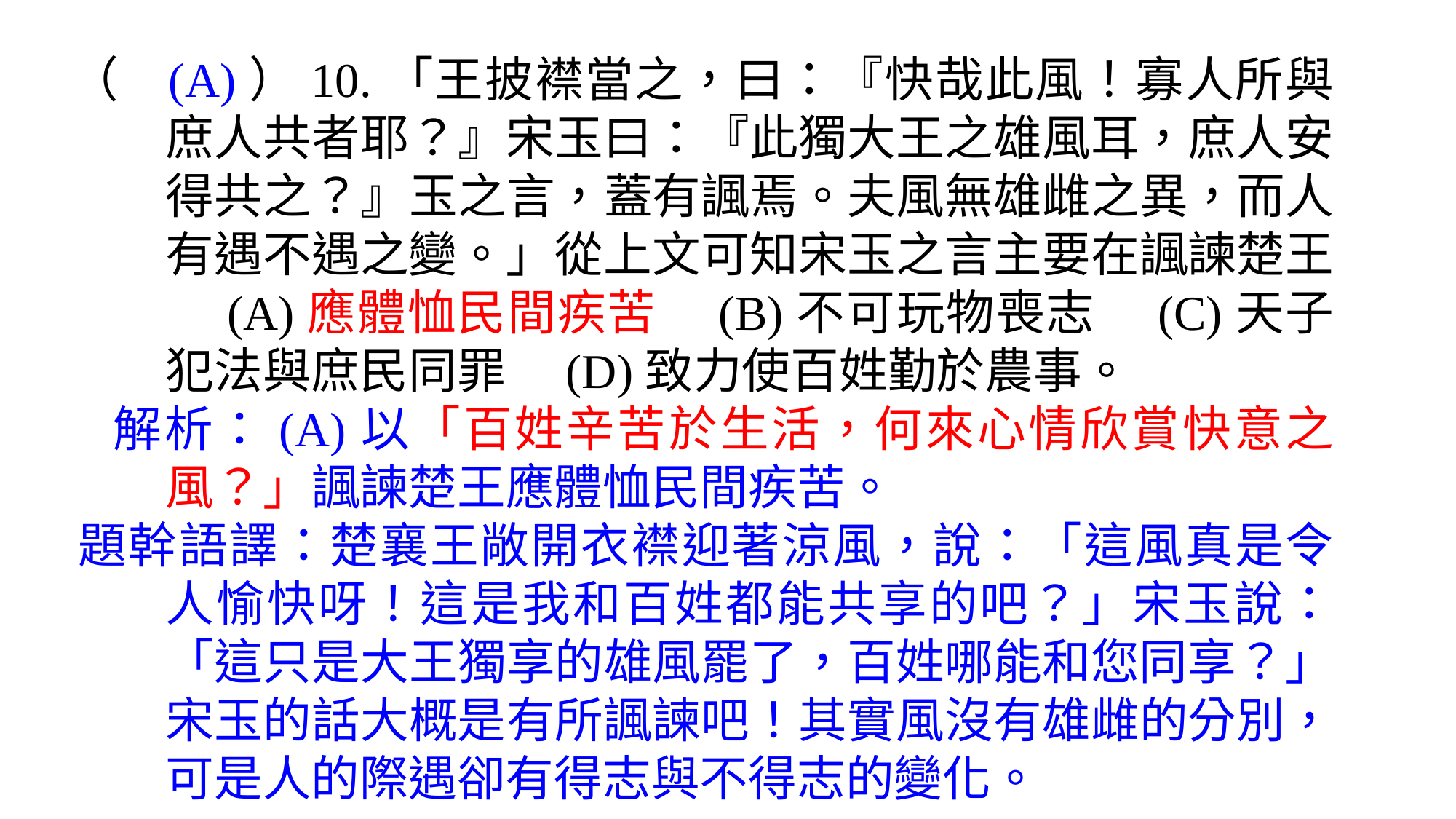

（	(A)）10.「王披襟當之，曰：『快哉此風！寡人所與庶人共者耶？』宋玉曰：『此獨大王之雄風耳，庶人安得共之？』玉之言，蓋有諷焉。夫風無雄雌之異，而人有遇不遇之變。」從上文可知宋玉之言主要在諷諫楚王　(A)應體恤民間疾苦　(B)不可玩物喪志　(C)天子犯法與庶民同罪　(D)致力使百姓勤於農事。
解析：(A)以「百姓辛苦於生活，何來心情欣賞快意之風？」諷諫楚王應體恤民間疾苦。
題幹語譯：楚襄王敞開衣襟迎著涼風，說：「這風真是令人愉快呀！這是我和百姓都能共享的吧？」宋玉說：「這只是大王獨享的雄風罷了，百姓哪能和您同享？」宋玉的話大概是有所諷諫吧！其實風沒有雄雌的分別，可是人的際遇卻有得志與不得志的變化。